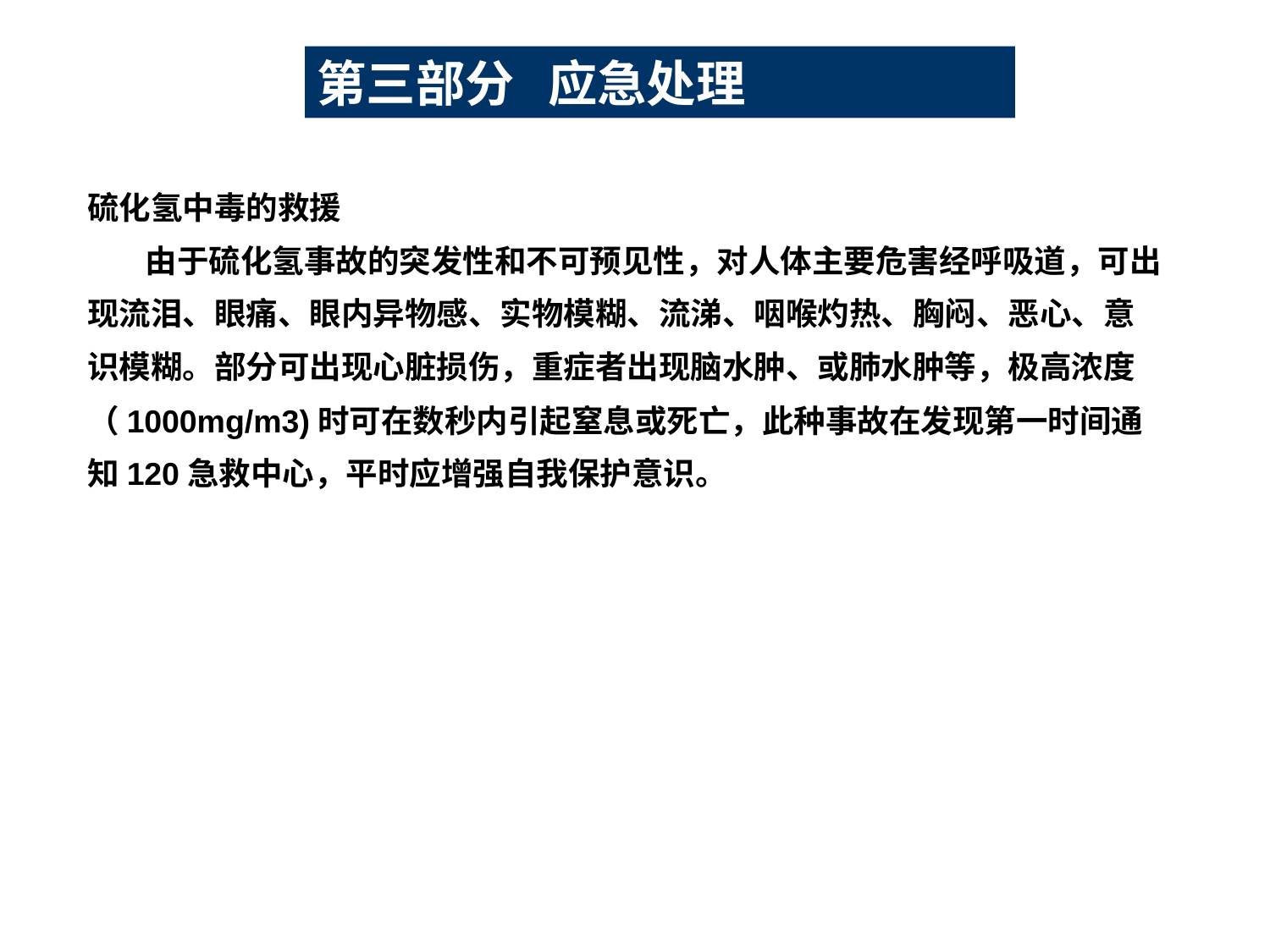

第三部分   应急处理
硫化氢中毒的救援
       由于硫化氢事故的突发性和不可预见性，对人体主要危害经呼吸道，可出现流泪、眼痛、眼内异物感、实物模糊、流涕、咽喉灼热、胸闷、恶心、意识模糊。部分可出现心脏损伤，重症者出现脑水肿、或肺水肿等，极高浓度（1000mg/m3)时可在数秒内引起窒息或死亡，此种事故在发现第一时间通知120急救中心，平时应增强自我保护意识。